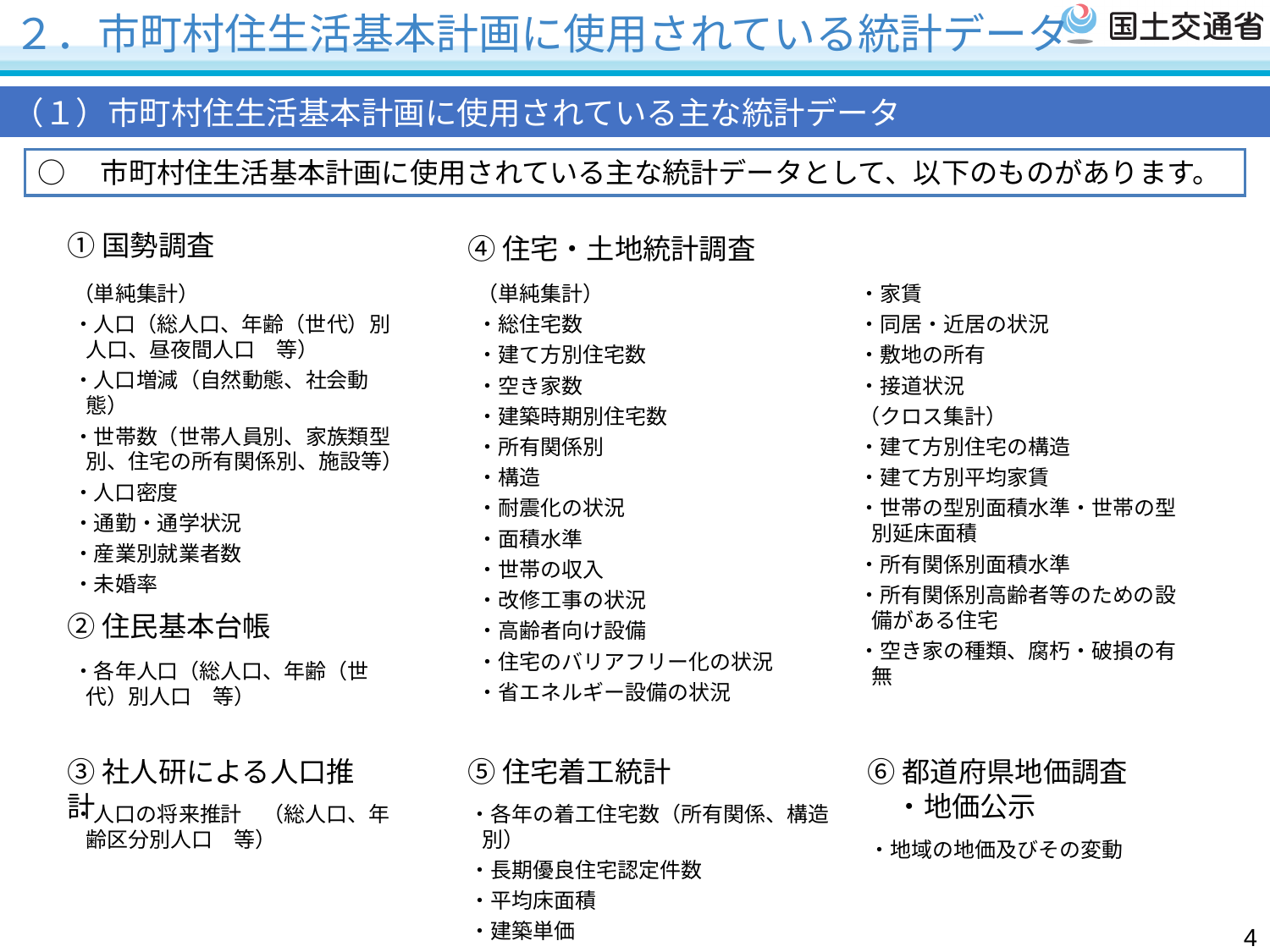

# ２．市町村住生活基本計画に使用されている統計データ
（１）市町村住生活基本計画に使用されている主な統計データ
○　市町村住生活基本計画に使用されている主な統計データとして、以下のものがあります。
①国勢調査
④住宅・土地統計調査
（単純集計）
・人口（総人口、年齢（世代）別人口、昼夜間人口　等）
・人口増減（自然動態、社会動態）
・世帯数（世帯人員別、家族類型別、住宅の所有関係別、施設等）
・人口密度
・通勤・通学状況
・産業別就業者数
・未婚率
（単純集計）
・総住宅数
・建て方別住宅数
・空き家数
・建築時期別住宅数
・所有関係別
・構造
・耐震化の状況
・面積水準
・世帯の収入
・改修工事の状況
・高齢者向け設備
・住宅のバリアフリー化の状況
・省エネルギー設備の状況
・家賃
・同居・近居の状況
・敷地の所有
・接道状況
（クロス集計）
・建て方別住宅の構造
・建て方別平均家賃
・世帯の型別面積水準・世帯の型別延床面積
・所有関係別面積水準
・所有関係別高齢者等のための設備がある住宅
・空き家の種類、腐朽・破損の有無
②住民基本台帳
・各年人口（総人口、年齢（世代）別人口　等）
③社人研による人口推計
⑤住宅着工統計
⑥都道府県地価調査
　・地価公示
・人口の将来推計　（総人口、年齢区分別人口　等）
・各年の着工住宅数（所有関係、構造別）
・長期優良住宅認定件数
・平均床面積
・建築単価
・地域の地価及びその変動
4